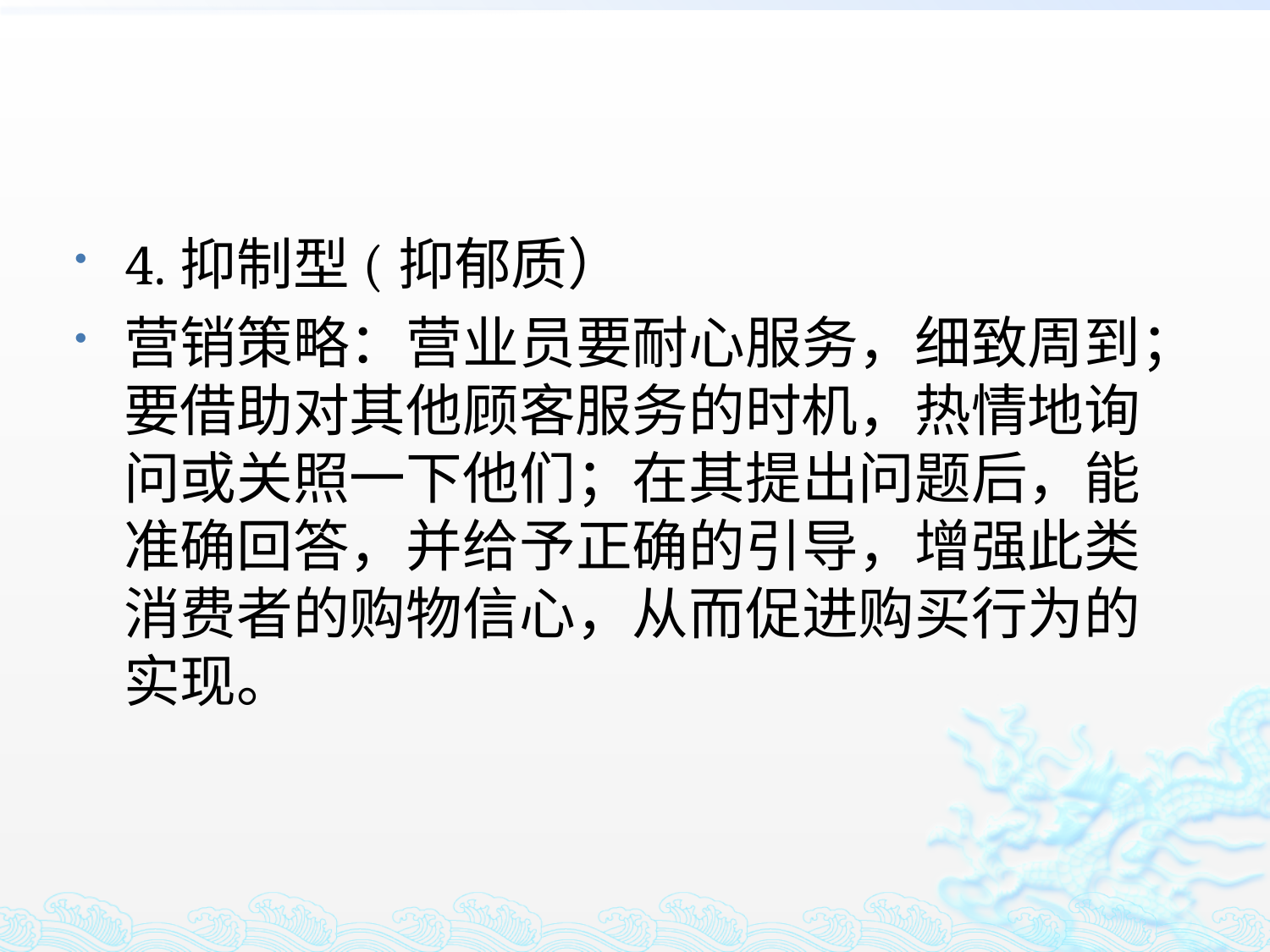

#
4.抑制型(抑郁质）
营销策略：营业员要耐心服务，细致周到；要借助对其他顾客服务的时机，热情地询问或关照一下他们；在其提出问题后，能准确回答，并给予正确的引导，增强此类消费者的购物信心，从而促进购买行为的实现。